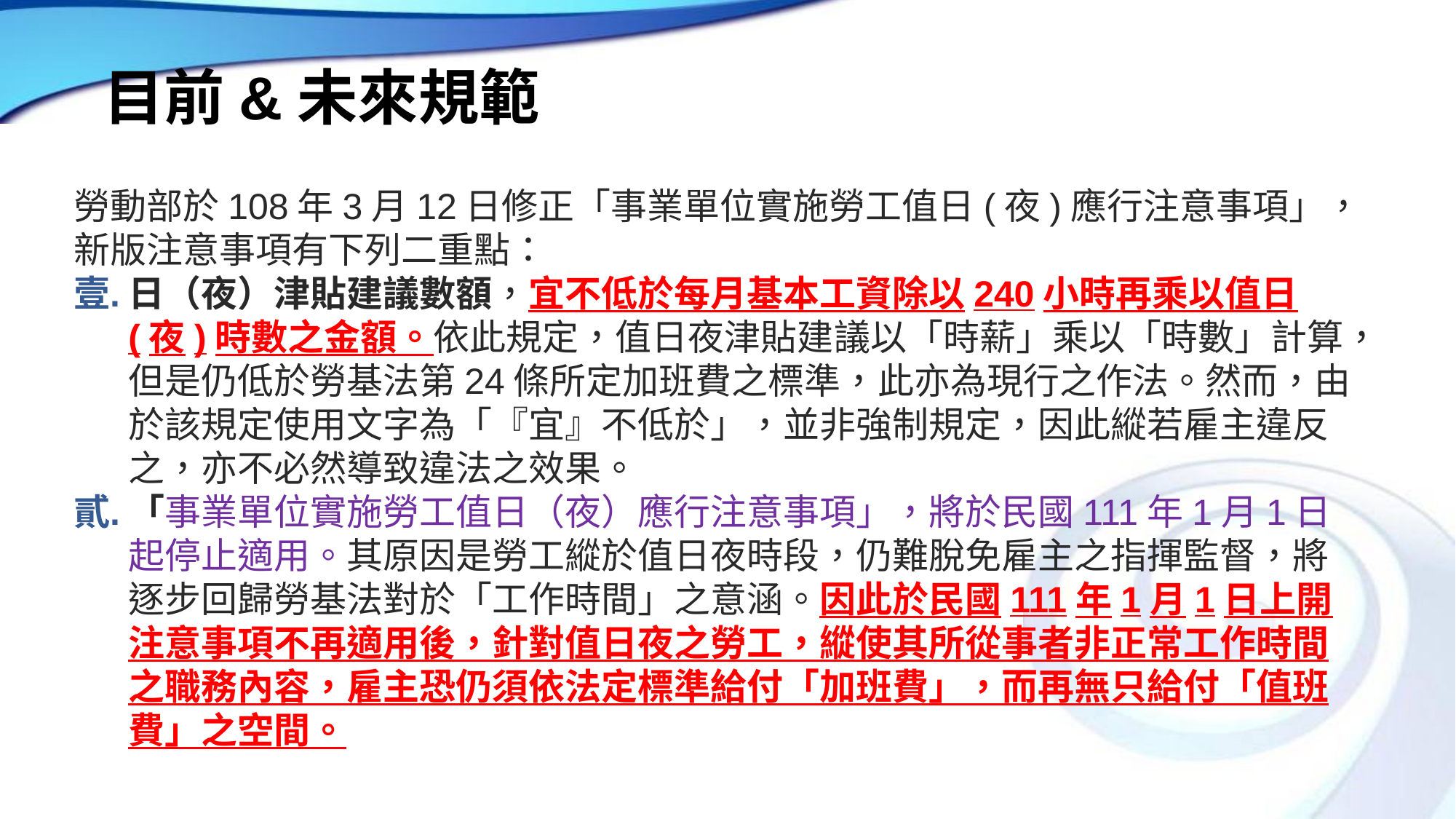

# 目前&未來規範
勞動部於108年3月12日修正「事業單位實施勞工值日(夜)應行注意事項」，新版注意事項有下列二重點：
日（夜）津貼建議數額，宜不低於每月基本工資除以240小時再乘以值日(夜)時數之金額。依此規定，值日夜津貼建議以「時薪」乘以「時數」計算，但是仍低於勞基法第24條所定加班費之標準，此亦為現行之作法。然而，由於該規定使用文字為「『宜』不低於」，並非強制規定，因此縱若雇主違反之，亦不必然導致違法之效果。
「事業單位實施勞工值日（夜）應行注意事項」，將於民國111年1月1日起停止適用。其原因是勞工縱於值日夜時段，仍難脫免雇主之指揮監督，將逐步回歸勞基法對於「工作時間」之意涵。因此於民國111年1月1日上開注意事項不再適用後，針對值日夜之勞工，縱使其所從事者非正常工作時間之職務內容，雇主恐仍須依法定標準給付「加班費」，而再無只給付「值班費」之空間。